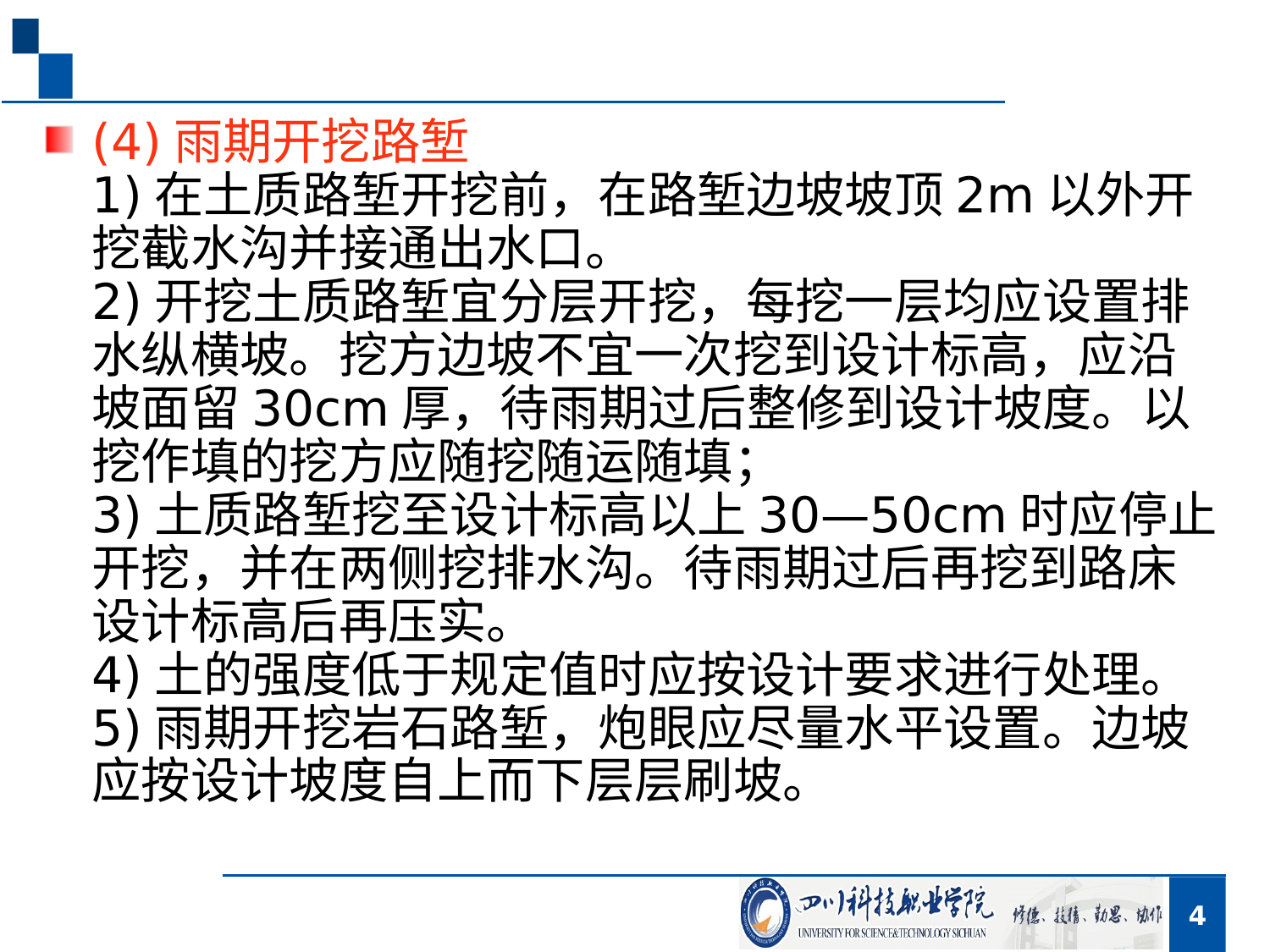

(4)雨期开挖路堑
1)在土质路堑开挖前，在路堑边坡坡顶2m以外开挖截水沟并接通出水口。
2)开挖土质路堑宜分层开挖，每挖一层均应设置排水纵横坡。挖方边坡不宜一次挖到设计标高，应沿坡面留30cm厚，待雨期过后整修到设计坡度。以挖作填的挖方应随挖随运随填；
3)土质路堑挖至设计标高以上30—50cm时应停止开挖，并在两侧挖排水沟。待雨期过后再挖到路床设计标高后再压实。
4)土的强度低于规定值时应按设计要求进行处理。
5)雨期开挖岩石路堑，炮眼应尽量水平设置。边坡应按设计坡度自上而下层层刷坡。